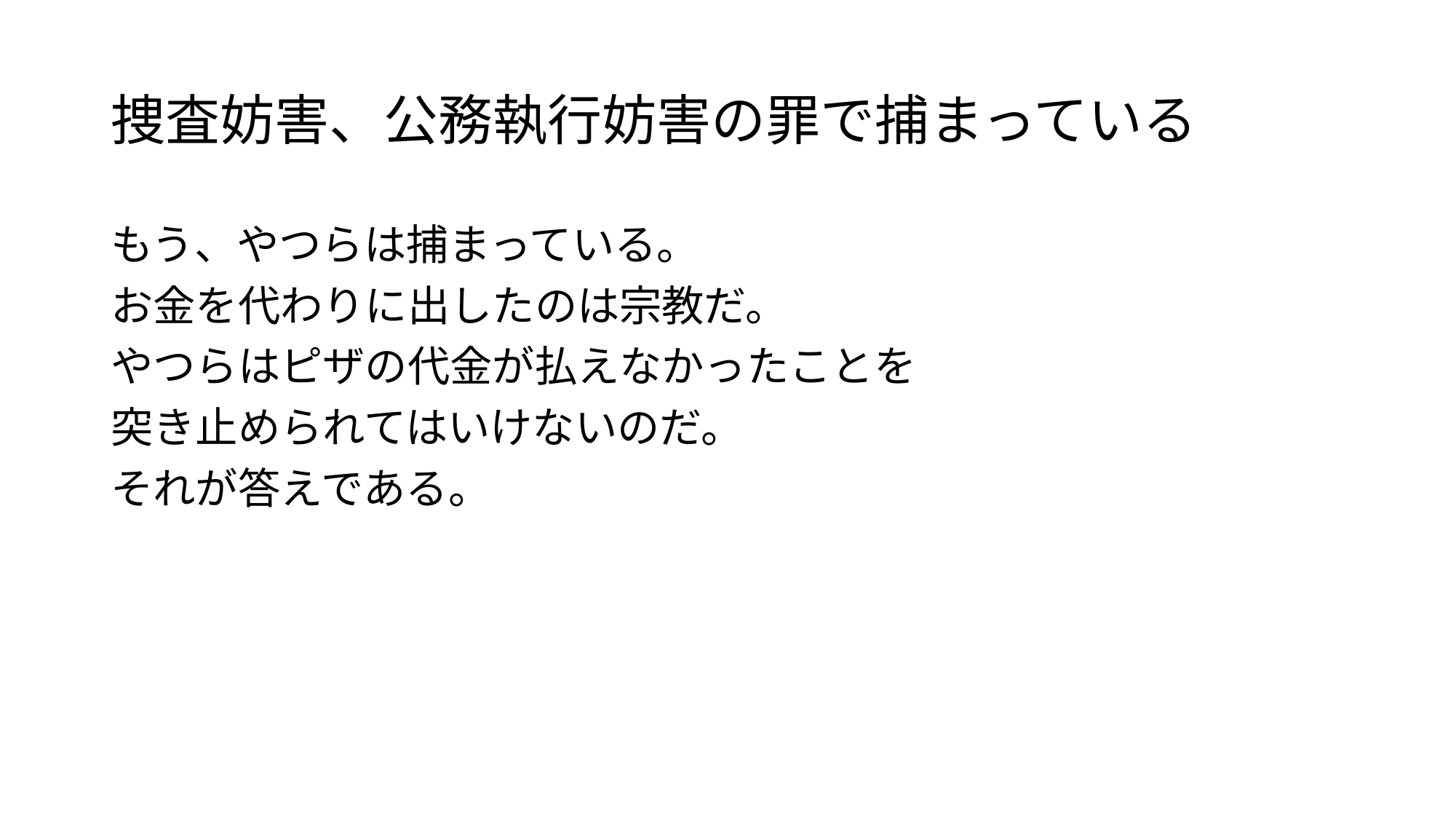

# 捜査妨害、公務執行妨害の罪で捕まっている
もう、やつらは捕まっている。
お金を代わりに出したのは宗教だ。
やつらはピザの代金が払えなかったことを
突き止められてはいけないのだ。
それが答えである。